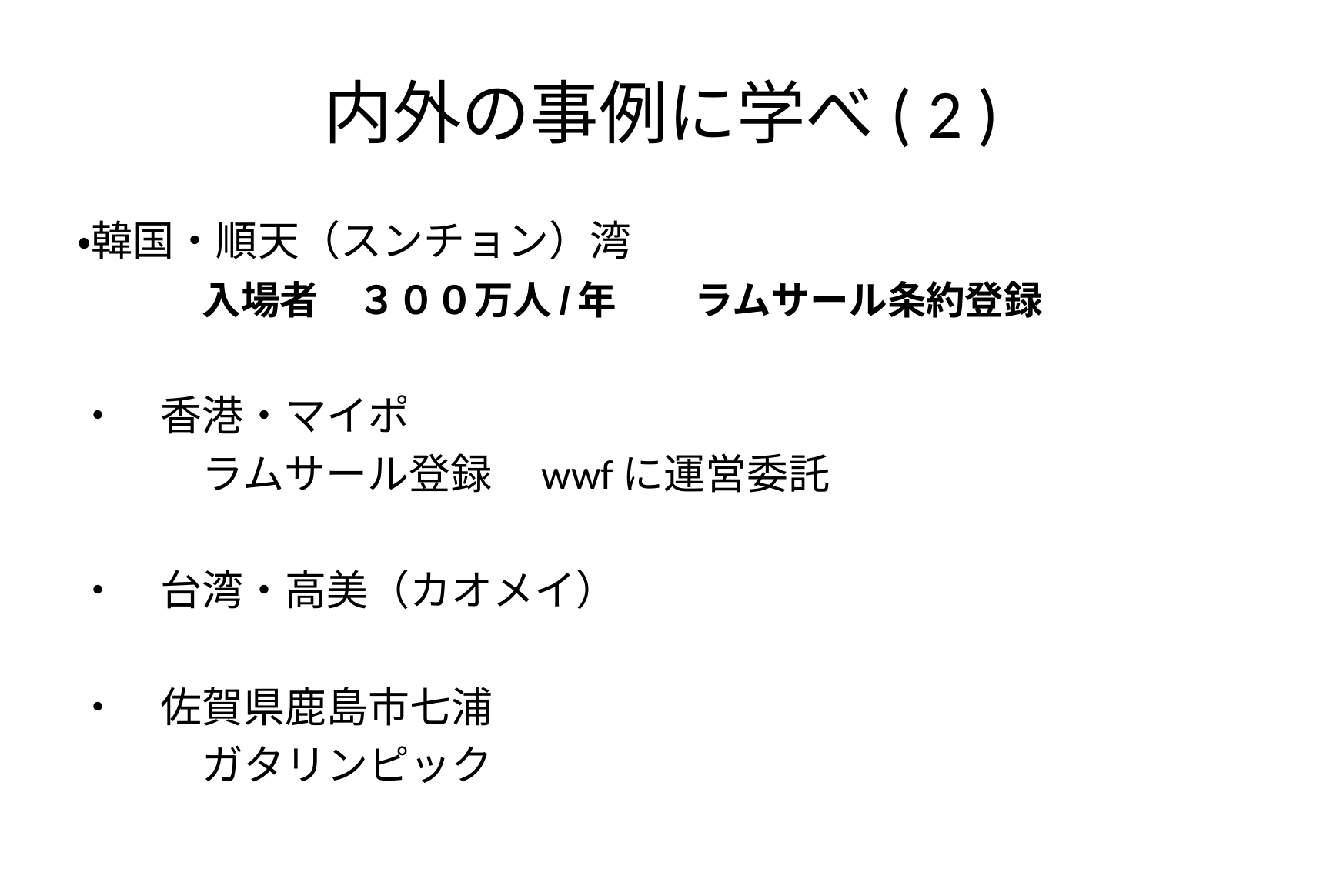

# 内外の事例に学べ( 2 )
・韓国・順天（スンチョン）湾
　　　入場者　３００万人/年　　ラムサール条約登録

・　香港・マイポ
　　　ラムサール登録　wwfに運営委託

・　台湾・高美（カオメイ）

・　佐賀県鹿島市七浦
　　　ガタリンピック